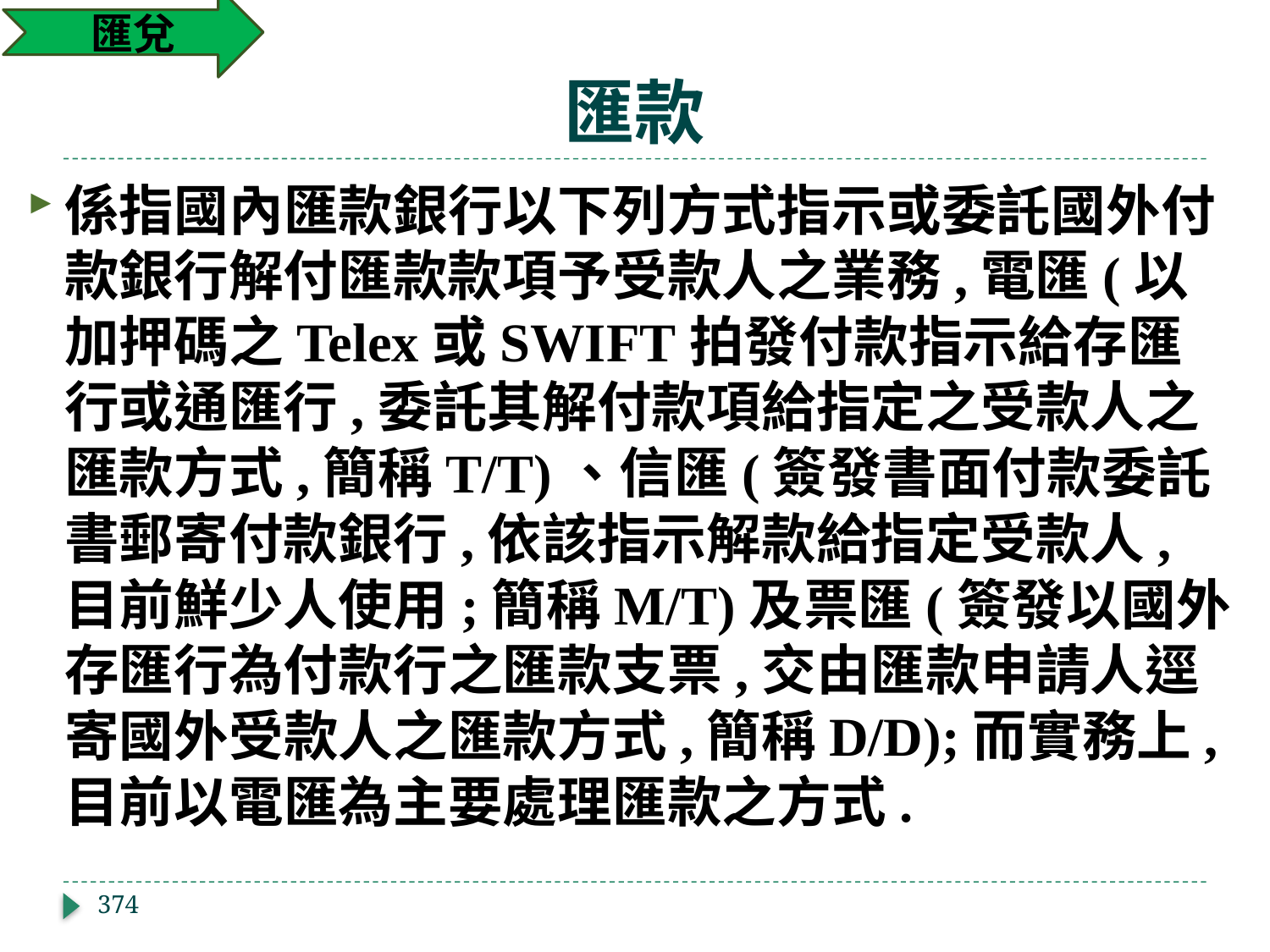

匯兌
# 匯款
係指國內匯款銀行以下列方式指示或委託國外付款銀行解付匯款款項予受款人之業務,電匯(以加押碼之Telex或SWIFT拍發付款指示給存匯行或通匯行,委託其解付款項給指定之受款人之匯款方式,簡稱T/T)、信匯(簽發書面付款委託書郵寄付款銀行,依該指示解款給指定受款人,目前鮮少人使用;簡稱M/T)及票匯(簽發以國外存匯行為付款行之匯款支票,交由匯款申請人逕寄國外受款人之匯款方式,簡稱D/D);而實務上,目前以電匯為主要處理匯款之方式.
374